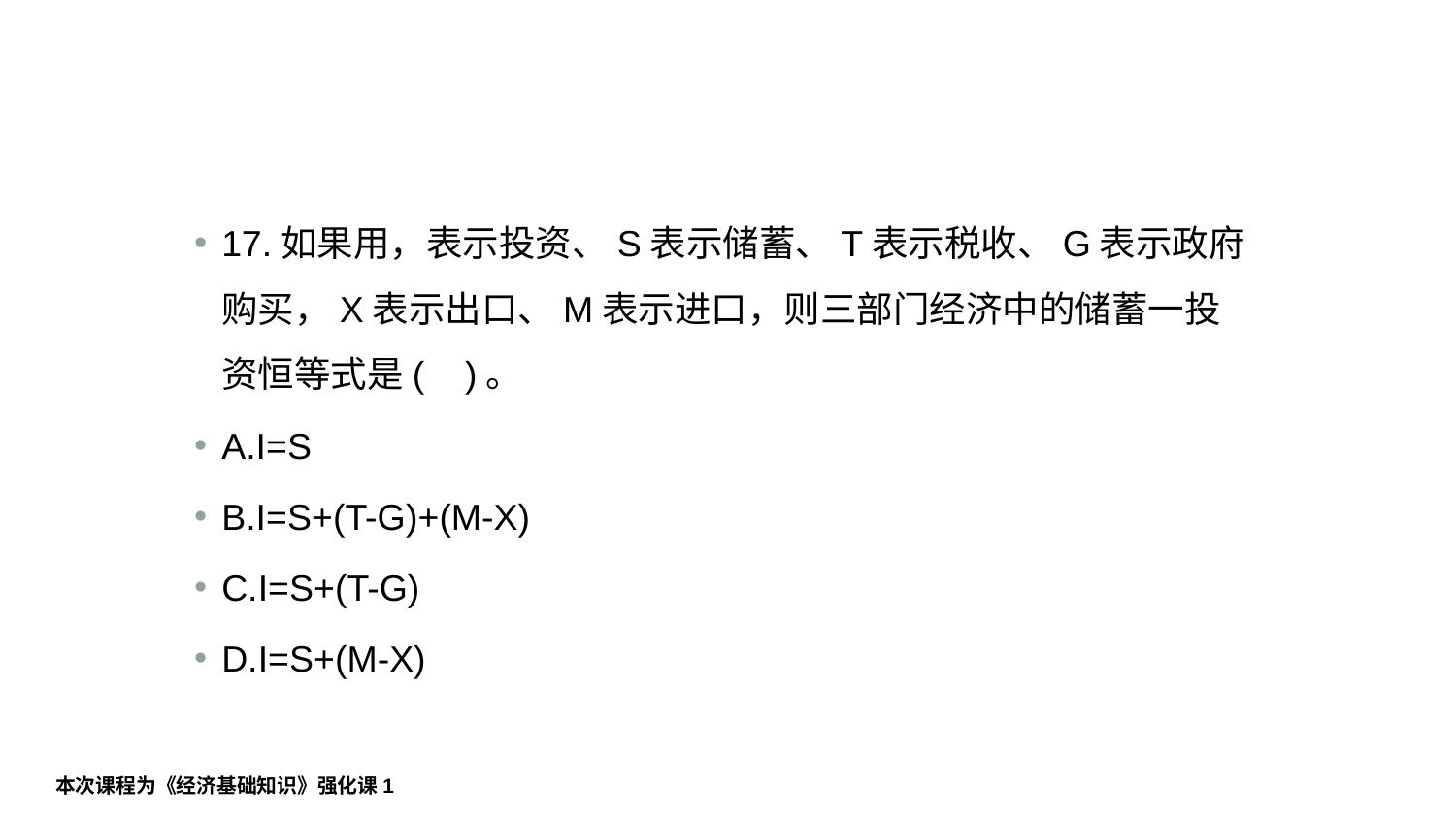

#
17.如果用，表示投资、S表示储蓄、T表示税收、G表示政府购买，X表示出口、M表示进口，则三部门经济中的储蓄一投资恒等式是(    )。
A.I=S
B.I=S+(T-G)+(M-X)
C.I=S+(T-G)
D.I=S+(M-X)